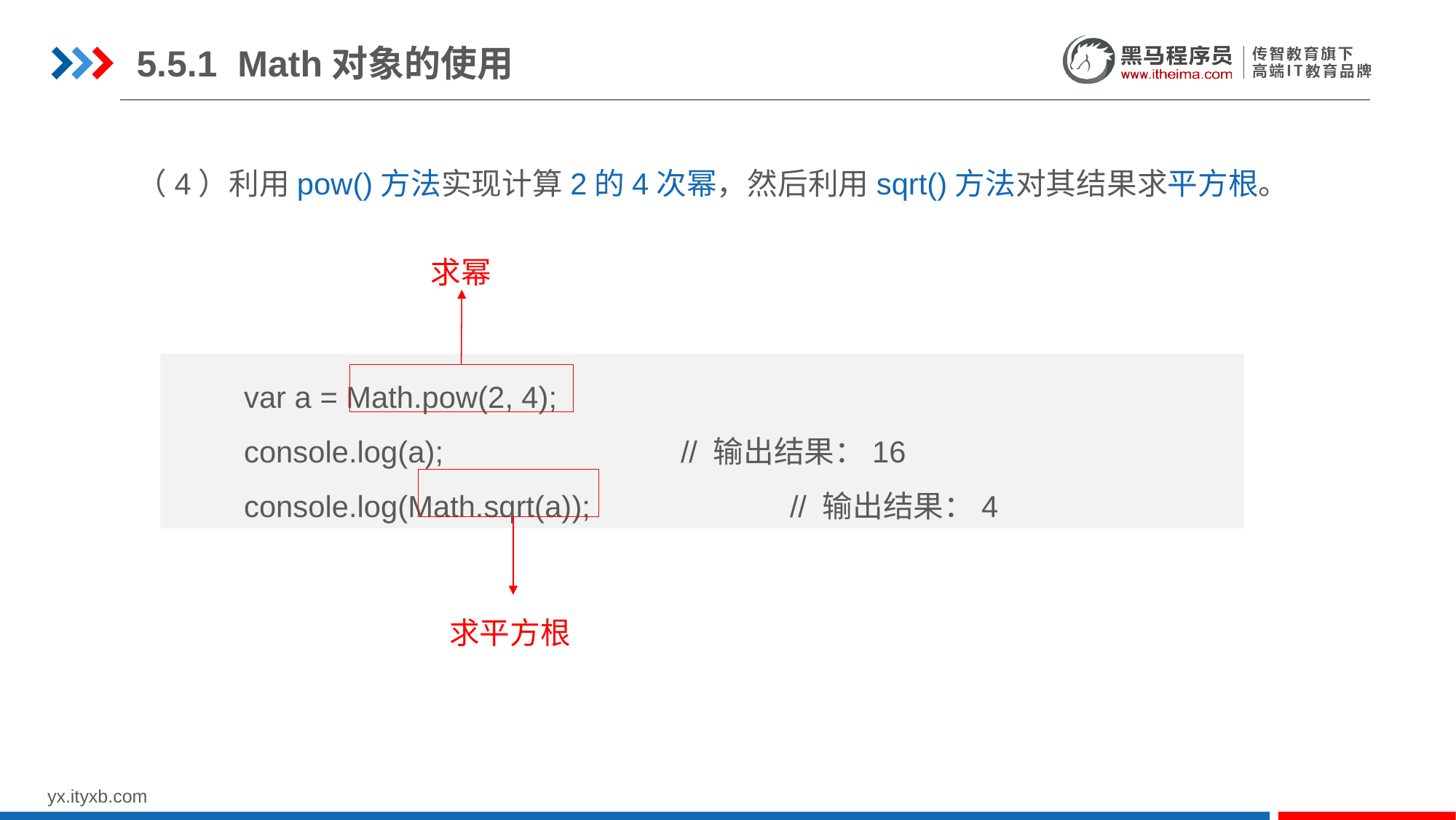

5.5.1  Math对象的使用
（4）利用pow()方法实现计算2的4次幂，然后利用sqrt()方法对其结果求平方根。
求幂
var a = Math.pow(2, 4);
console.log(a);          		// 输出结果：16
console.log(Math.sqrt(a));            	// 输出结果：4

求平方根